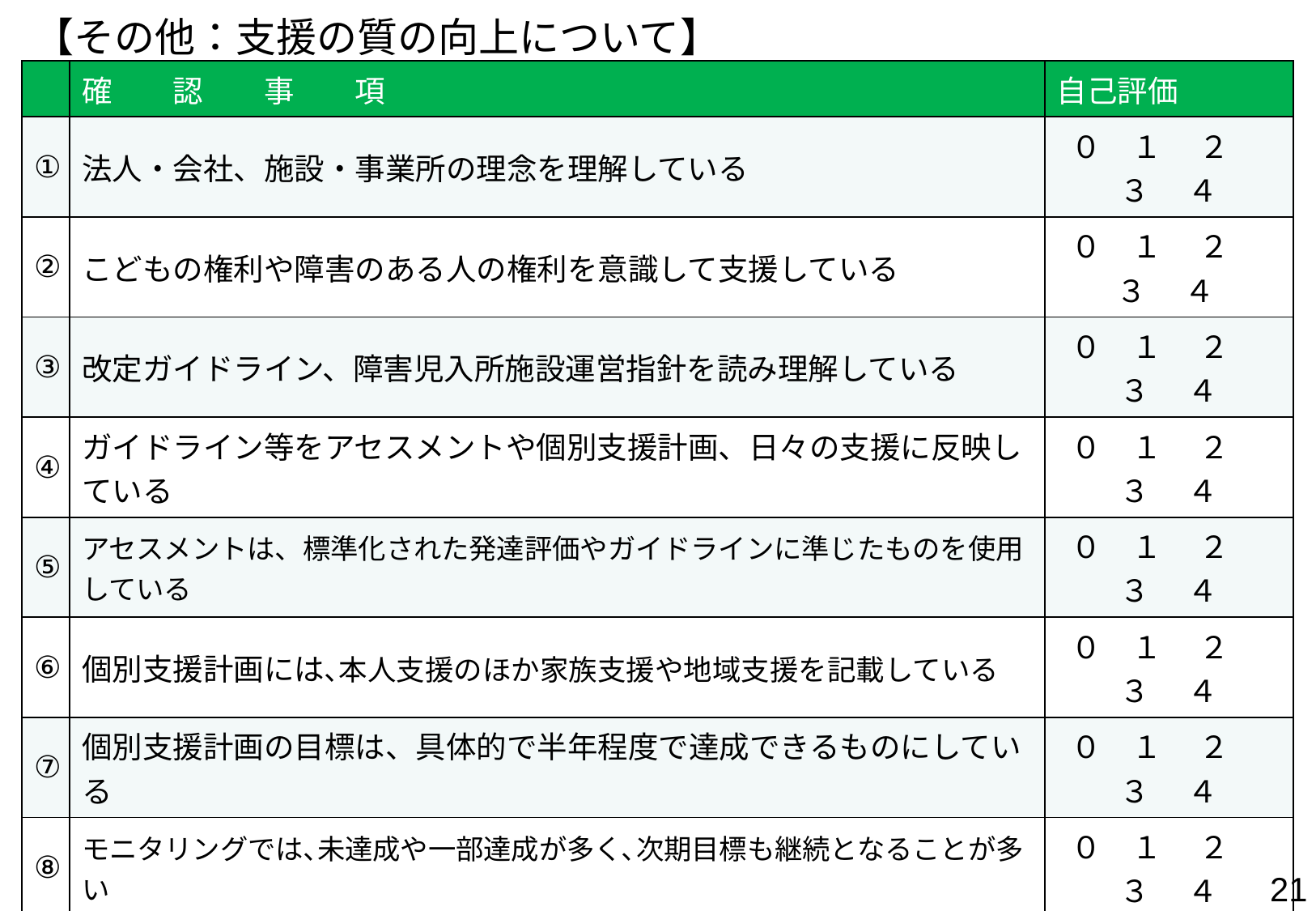

【その他：支援の質の向上について】
|  | 確　　認　　事　　項 | 自己評価 |
| --- | --- | --- |
| ① | 法人・会社、施設・事業所の理念を理解している | ０　１　 ２ 　３ 　４ |
| ② | こどもの権利や障害のある人の権利を意識して支援している | ０　１　 ２ 　３ 　４ |
| ③ | 改定ガイドライン、障害児入所施設運営指針を読み理解している | ０　１　 ２ 　３ 　４ |
| ④ | ガイドライン等をアセスメントや個別支援計画、日々の支援に反映している | ０　１　 ２ 　３ 　４ |
| ⑤ | アセスメントは、標準化された発達評価やガイドラインに準じたものを使用している | ０　１　 ２ 　３ 　４ |
| ⑥ | 個別支援計画には､本人支援のほか家族支援や地域支援を記載している | ０　１　 ２ 　３ 　４ |
| ⑦ | 個別支援計画の目標は、具体的で半年程度で達成できるものにしている | ０　１　 ２ 　３ 　４ |
| ⑧ | モニタリングでは､未達成や一部達成が多く､次期目標も継続となることが多い | ０　１　 ２ 　３ 　４ |
| ⑨ | 支援に発達的視点を取り入れている（芽生え､発達の段階や課題を含む） | ０　１　 ２ 　３ 　４ |
| ⑩ | 相談支援と通所支援は意思疎通を図っており、各計画の共有もできている | ０　１　 ２ 　３ 　４ |
| ⑪ | 各計画は、基礎集団や並行利用している他通所事業所等と共有している | ０　１　 ２ 　３ 　４ |
| ⑫ | それぞれの計画におけるニーズや目標のミスマッチを相互修正している | ０　１　 ２ 　３ 　４ |
| ⑬ | 研修計画（外部含む）やOJTの企画、スーパーバイザーの招聘などを行っている | ０　１　 ２ 　３ 　４ |
| ⑭ | 第三者評価を受審している（自己評価に外部の機関や者が参加している） | ０　１　 ２ 　３ 　４ |
| ⑮ | 自立支援協議会や医ケア協議会､要対協等の関係協議会等に参加している | ０　１　 ２ 　３ 　４ |
| ⑯ | 自立支援協議会などへの参加はないが、内容は周知されている | ０　１　 ２ 　３ 　４ |
21